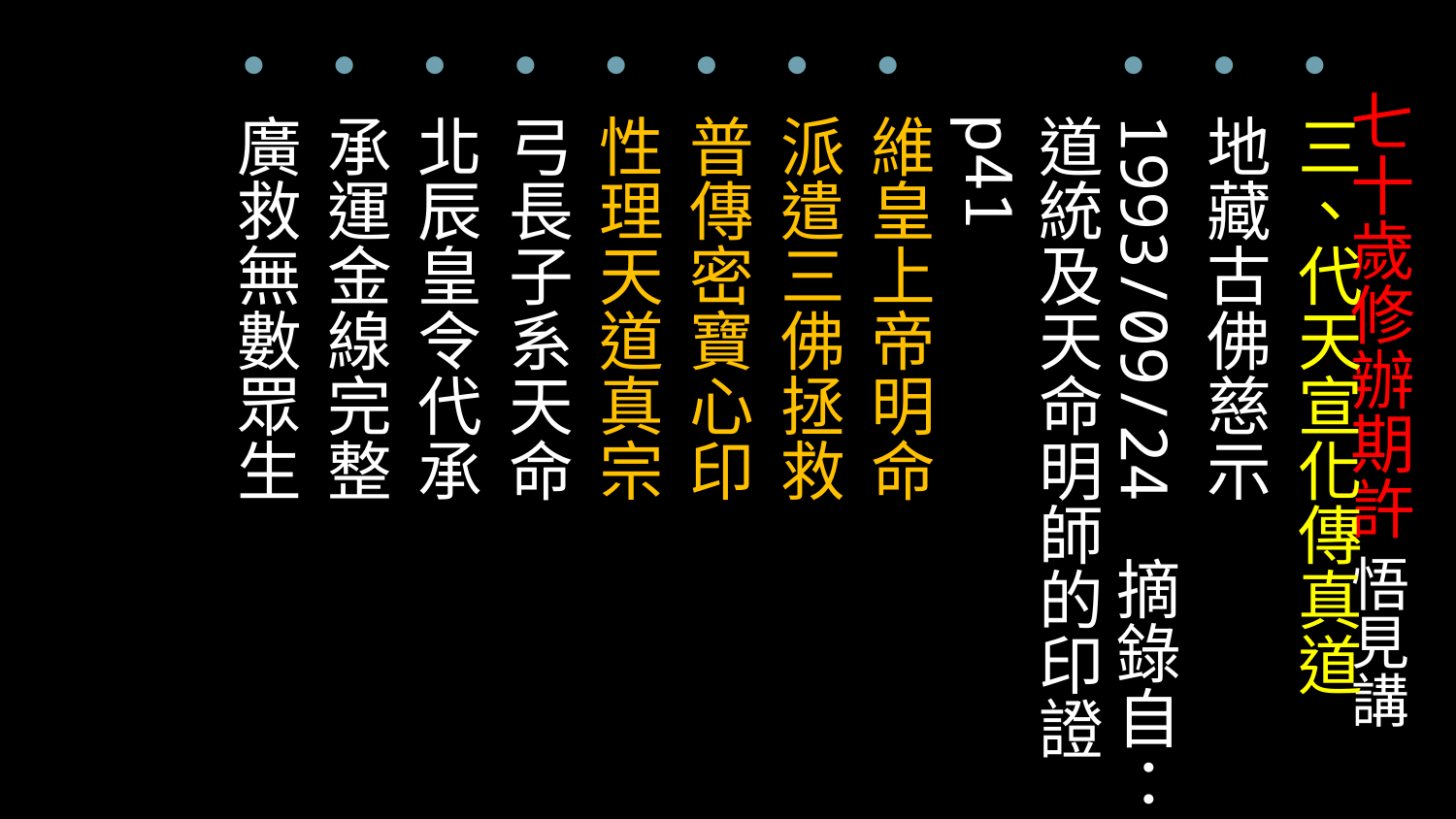

# 七十歲修辦期許 悟見講
三、代天宣化傳真道
地藏古佛慈示
1993/09/24 摘錄自：道統及天命明師的印證 p41
維皇上帝明命
派遣三佛拯救
普傳密寶心印
性理天道真宗
弓長子系天命
北辰皇令代承
承運金線完整
廣救無數眾生